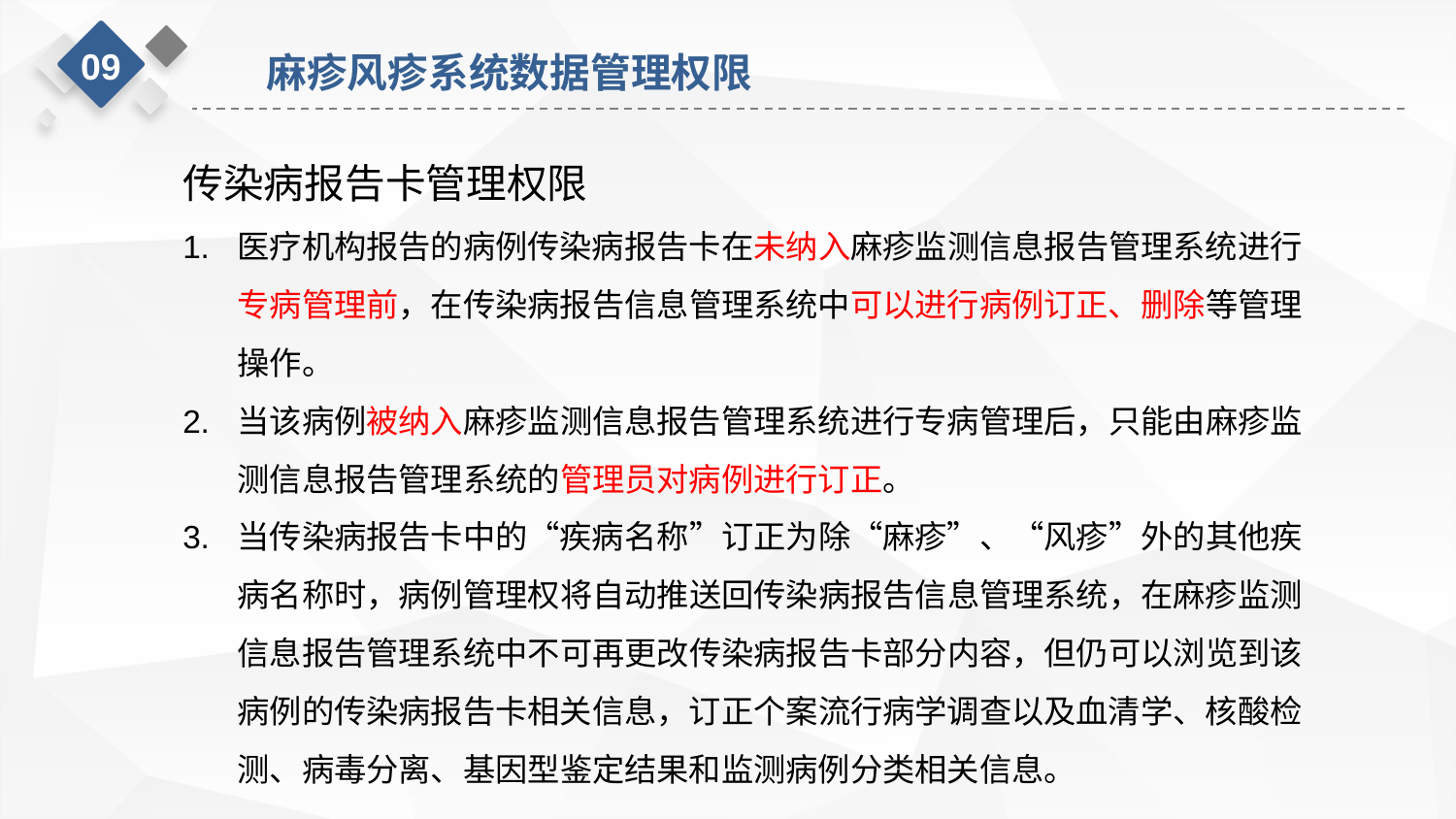

09

麻疹风疹系统数据管理权限

传染病报告卡管理权限
医疗机构报告的病例传染病报告卡在未纳入麻疹监测信息报告管理系统进行专病管理前，在传染病报告信息管理系统中可以进行病例订正、删除等管理操作。
当该病例被纳入麻疹监测信息报告管理系统进行专病管理后，只能由麻疹监测信息报告管理系统的管理员对病例进行订正。
当传染病报告卡中的“疾病名称”订正为除“麻疹”、“风疹”外的其他疾病名称时，病例管理权将自动推送回传染病报告信息管理系统，在麻疹监测信息报告管理系统中不可再更改传染病报告卡部分内容，但仍可以浏览到该病例的传染病报告卡相关信息，订正个案流行病学调查以及血清学、核酸检测、病毒分离、基因型鉴定结果和监测病例分类相关信息。